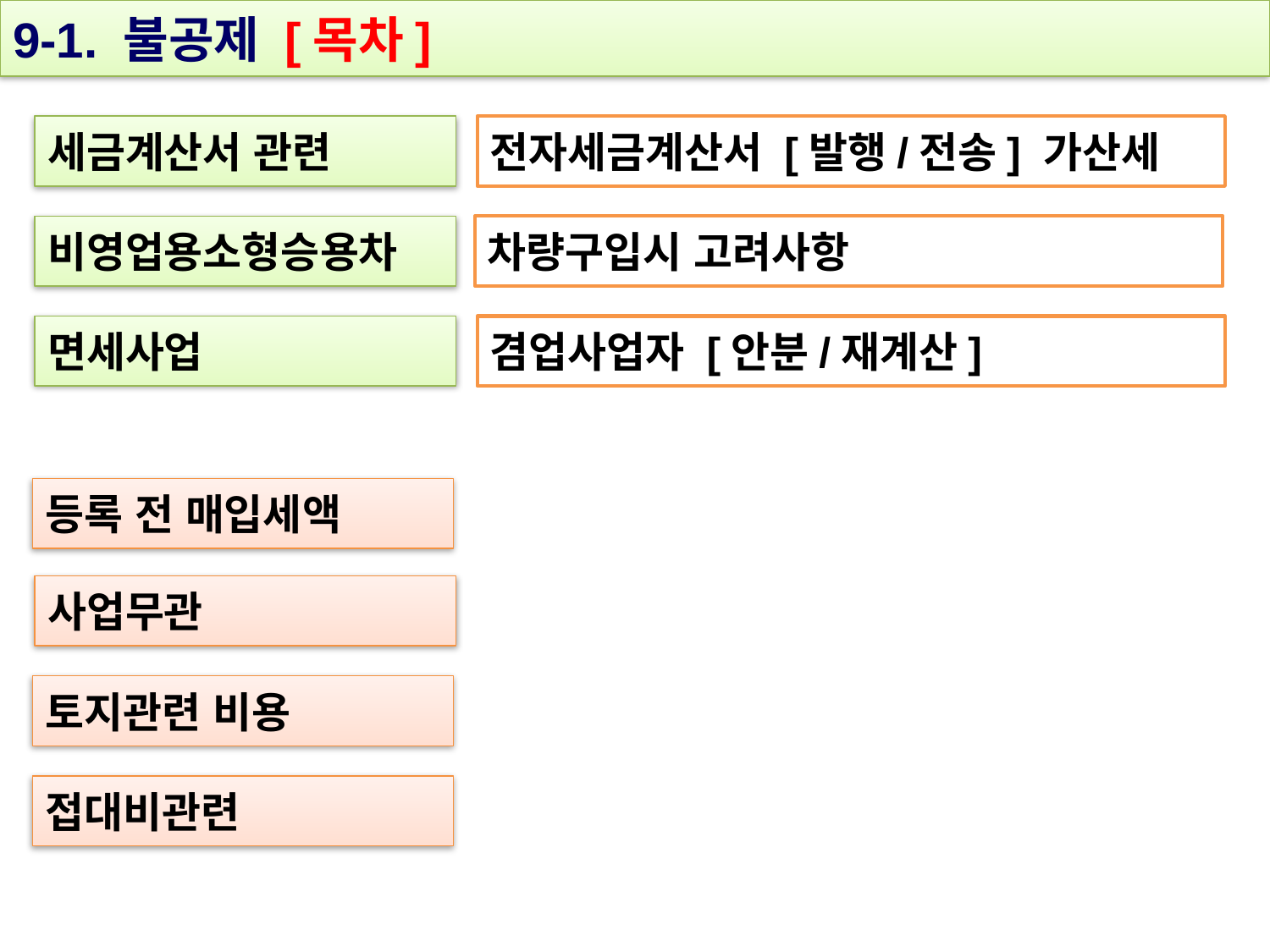

9-1. 불공제 [목차]
세금계산서 관련
전자세금계산서 [발행/전송] 가산세
비영업용소형승용차
차량구입시 고려사항
면세사업
겸업사업자 [안분/재계산]
등록 전 매입세액
사업무관
토지관련 비용
접대비관련